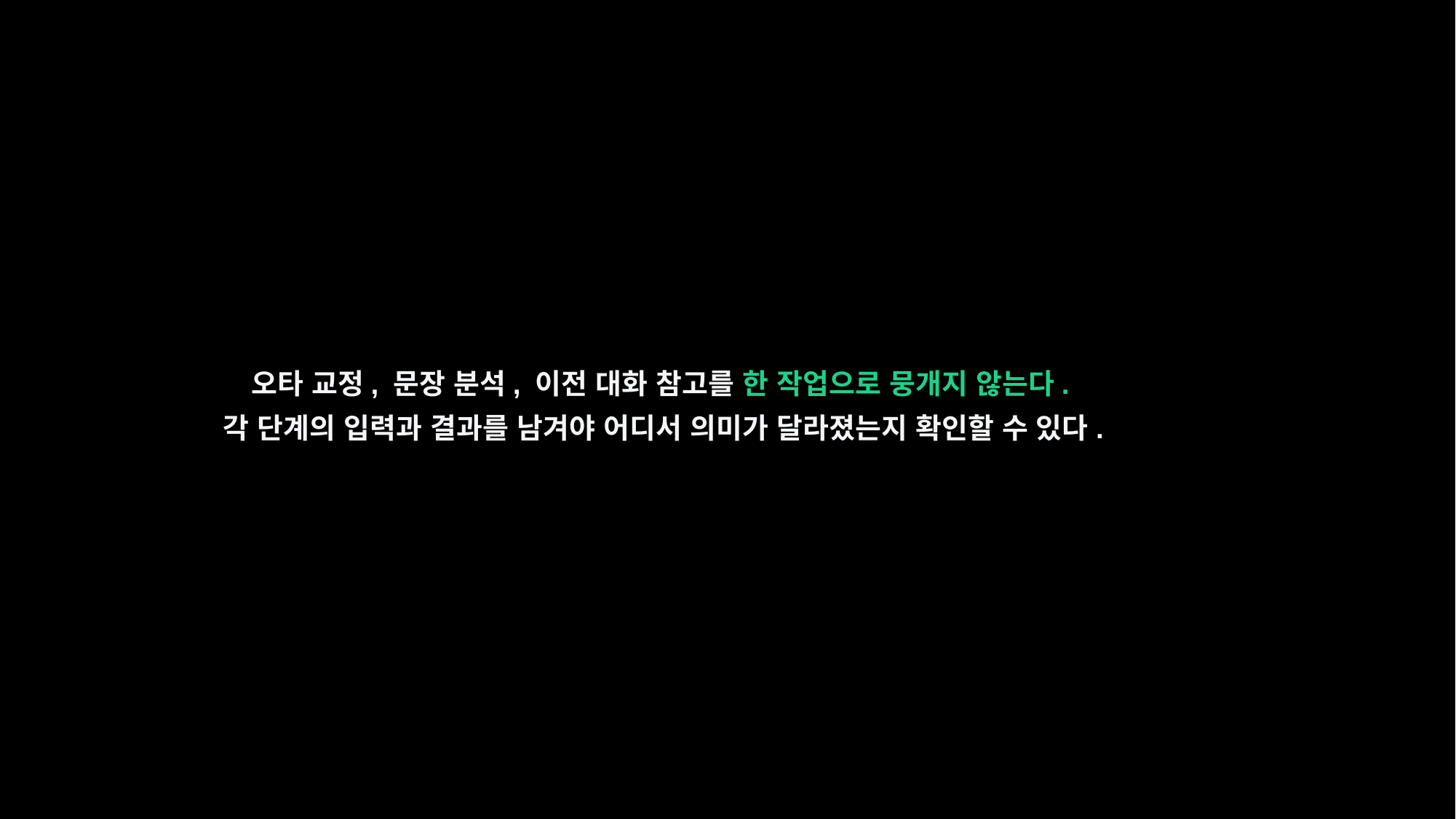

오타 교정, 문장 분석, 이전 대화 참고를 한 작업으로 뭉개지 않는다.
각 단계의 입력과 결과를 남겨야 어디서 의미가 달라졌는지 확인할 수 있다.